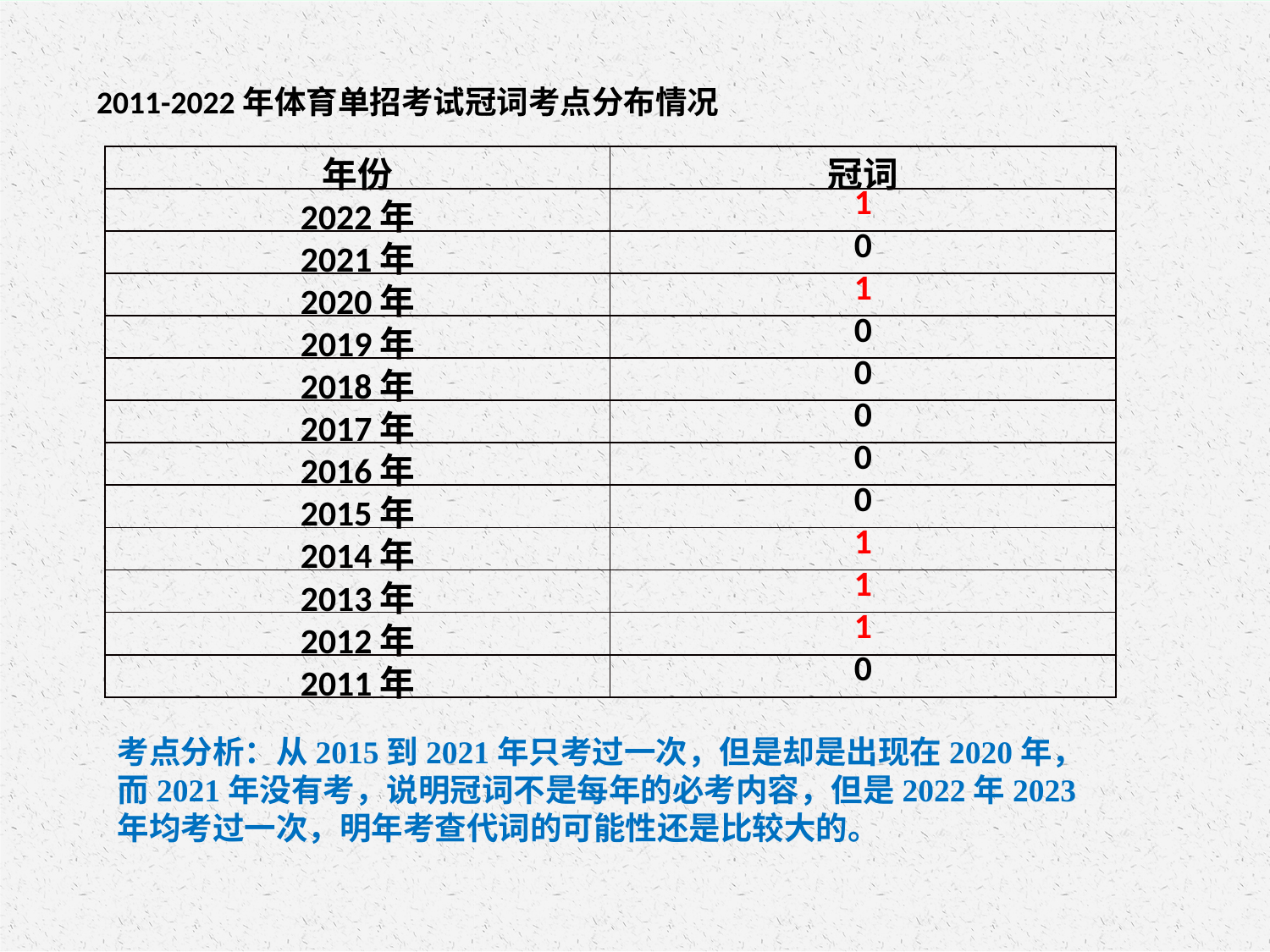

2011-2022年体育单招考试冠词考点分布情况
| 年份 | 冠词 |
| --- | --- |
| 2022年 | 1 |
| 2021年 | 0 |
| 2020年 | 1 |
| 2019年 | 0 |
| 2018年 | 0 |
| 2017年 | 0 |
| 2016年 | 0 |
| 2015年 | 0 |
| 2014年 | 1 |
| 2013年 | 1 |
| 2012年 | 1 |
| 2011年 | 0 |
考点分析：从2015到2021年只考过一次，但是却是出现在2020年，而2021年没有考，说明冠词不是每年的必考内容，但是2022年2023年均考过一次，明年考查代词的可能性还是比较大的。